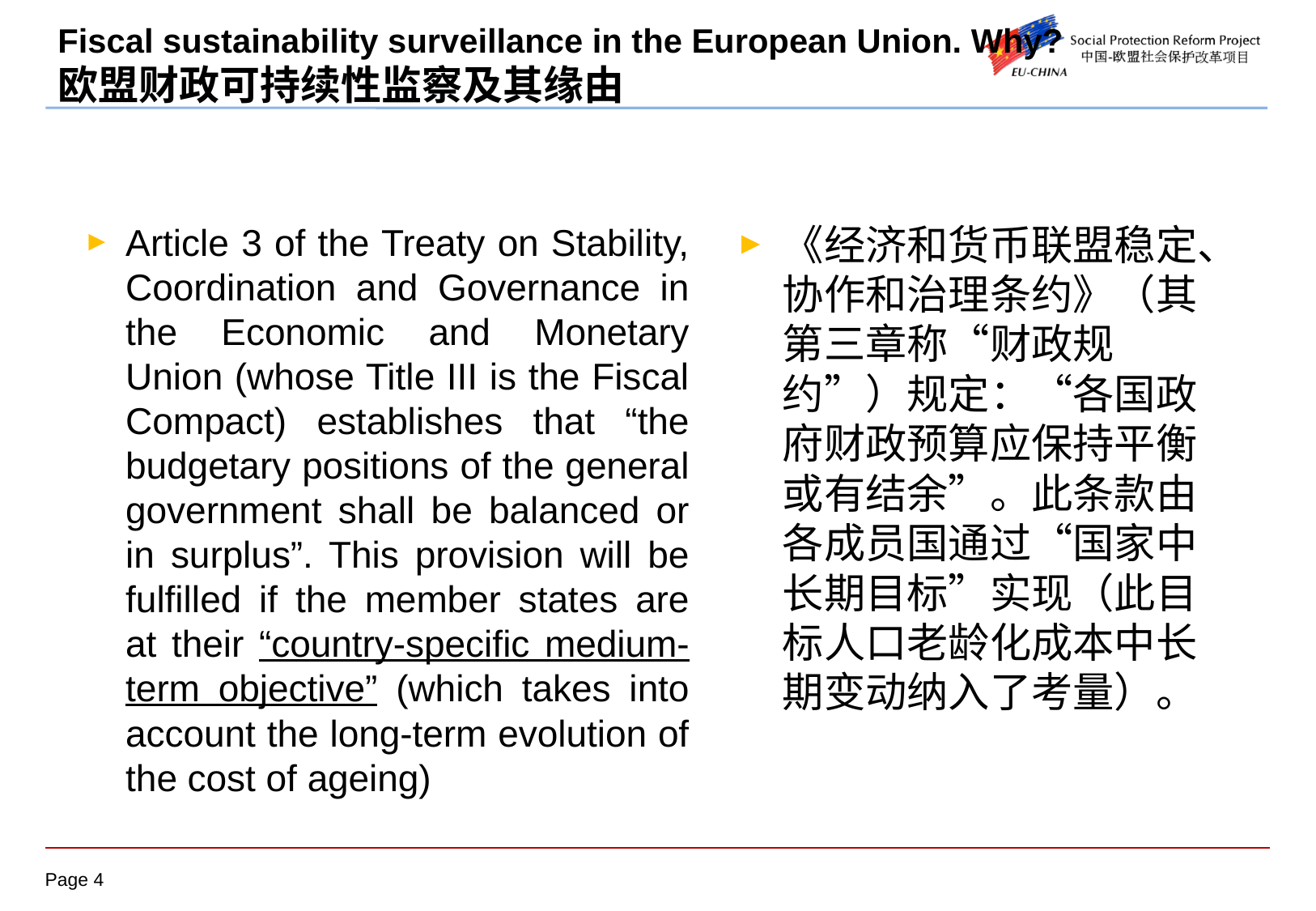

# Fiscal sustainability surveillance in the European Union. Why? 欧盟财政可持续性监察及其缘由
Article 3 of the Treaty on Stability, Coordination and Governance in the Economic and Monetary Union (whose Title III is the Fiscal Compact) establishes that “the budgetary positions of the general government shall be balanced or in surplus”. This provision will be fulfilled if the member states are at their “country-specific medium-term objective” (which takes into account the long-term evolution of the cost of ageing)
《经济和货币联盟稳定、协作和治理条约》（其第三章称“财政规约”）规定：“各国政府财政预算应保持平衡或有结余”。此条款由各成员国通过“国家中长期目标”实现（此目标人口老龄化成本中长期变动纳入了考量）。